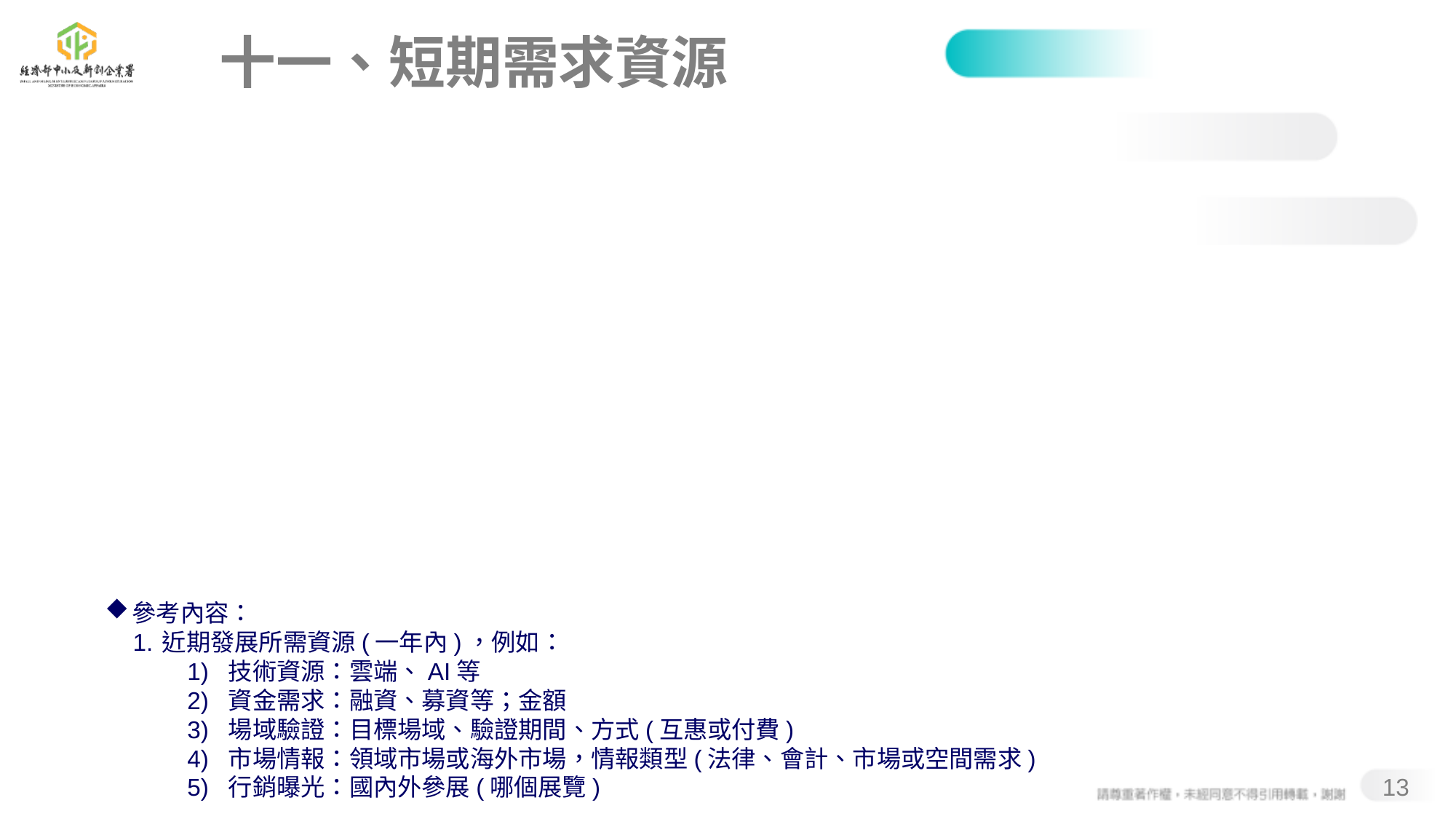

十一、短期需求資源

參考內容：
近期發展所需資源(一年內)，例如：
技術資源：雲端、AI等
資金需求：融資、募資等；金額
場域驗證：目標場域、驗證期間、方式(互惠或付費)
市場情報：領域市場或海外市場，情報類型(法律、會計、市場或空間需求)
行銷曝光：國內外參展(哪個展覽)
13